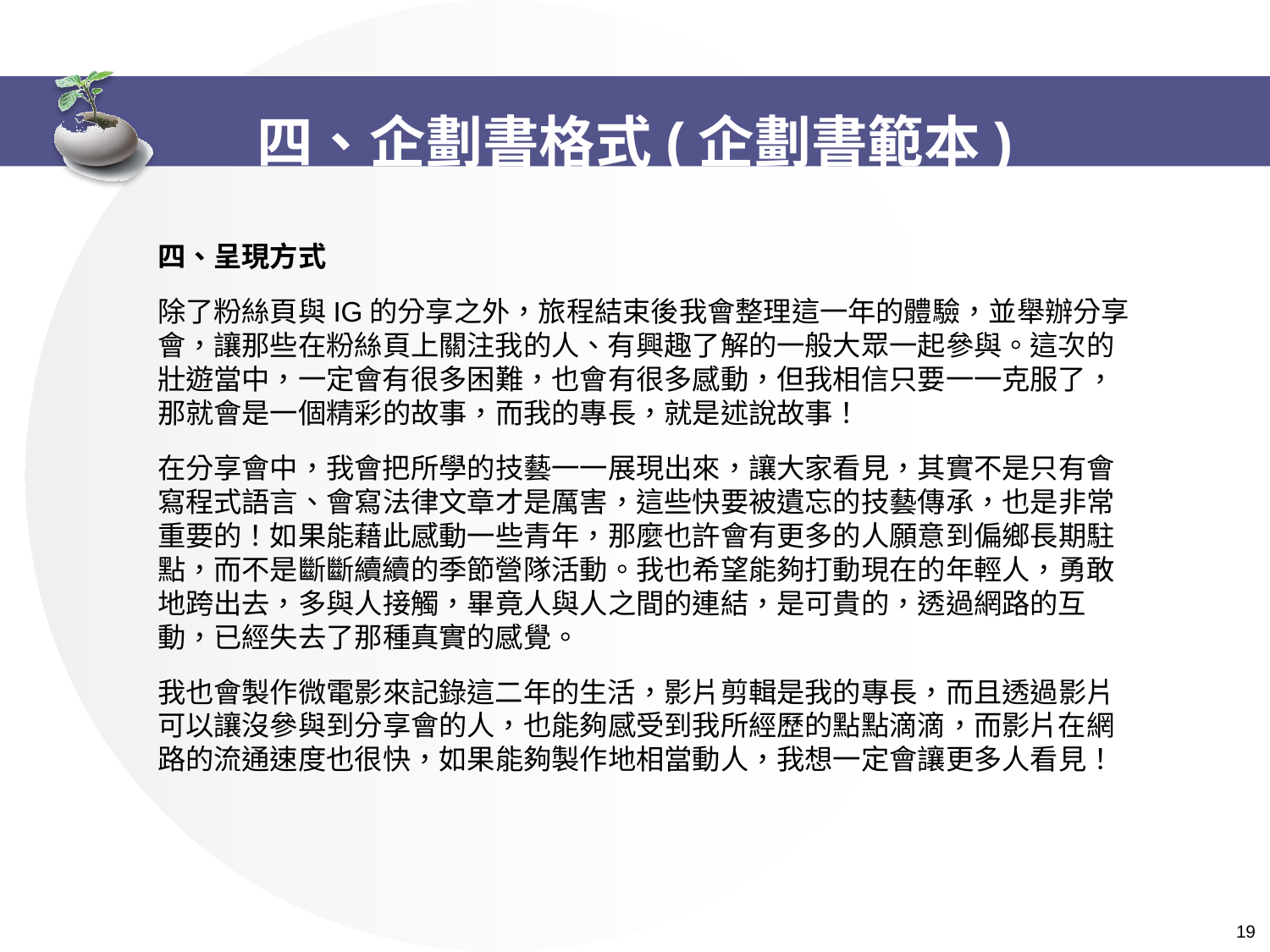

# 四、企劃書格式(企劃書範本)
四、呈現方式
除了粉絲頁與IG的分享之外，旅程結束後我會整理這一年的體驗，並舉辦分享會，讓那些在粉絲頁上關注我的人、有興趣了解的一般大眾一起參與。這次的壯遊當中，一定會有很多困難，也會有很多感動，但我相信只要一一克服了，那就會是一個精彩的故事，而我的專長，就是述說故事！
在分享會中，我會把所學的技藝一一展現出來，讓大家看見，其實不是只有會寫程式語言、會寫法律文章才是厲害，這些快要被遺忘的技藝傳承，也是非常重要的！如果能藉此感動一些青年，那麼也許會有更多的人願意到偏鄉長期駐點，而不是斷斷續續的季節營隊活動。我也希望能夠打動現在的年輕人，勇敢地跨出去，多與人接觸，畢竟人與人之間的連結，是可貴的，透過網路的互動，已經失去了那種真實的感覺。
我也會製作微電影來記錄這二年的生活，影片剪輯是我的專長，而且透過影片可以讓沒參與到分享會的人，也能夠感受到我所經歷的點點滴滴，而影片在網路的流通速度也很快，如果能夠製作地相當動人，我想一定會讓更多人看見！

              19